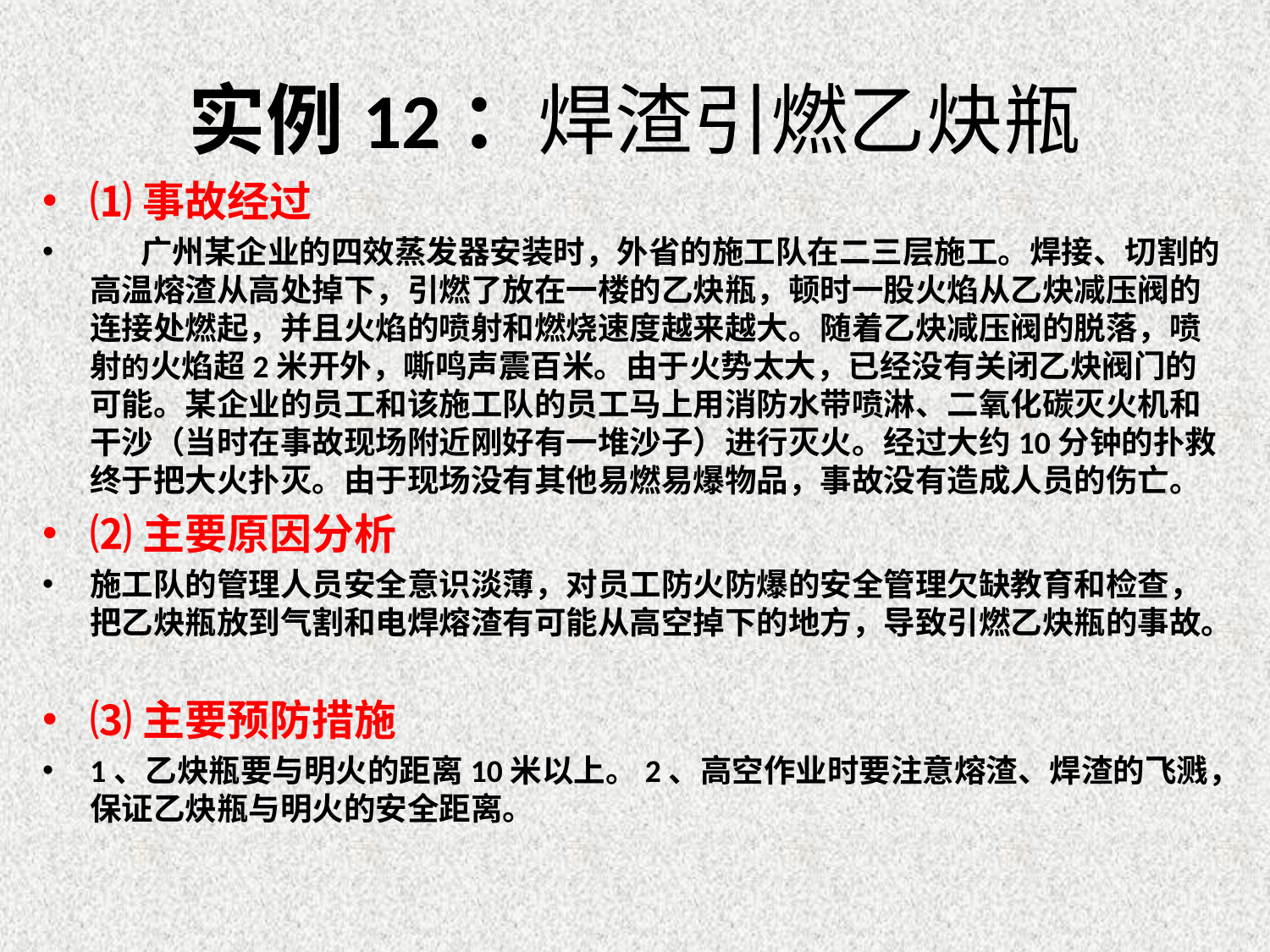

# 实例12：焊渣引燃乙炔瓶
⑴事故经过
      广州某企业的四效蒸发器安装时，外省的施工队在二三层施工。焊接、切割的高温熔渣从高处掉下，引燃了放在一楼的乙炔瓶，顿时一股火焰从乙炔减压阀的连接处燃起，并且火焰的喷射和燃烧速度越来越大。随着乙炔减压阀的脱落，喷射的火焰超2米开外，嘶鸣声震百米。由于火势太大，已经没有关闭乙炔阀门的可能。某企业的员工和该施工队的员工马上用消防水带喷淋、二氧化碳灭火机和干沙（当时在事故现场附近刚好有一堆沙子）进行灭火。经过大约10分钟的扑救终于把大火扑灭。由于现场没有其他易燃易爆物品，事故没有造成人员的伤亡。
⑵主要原因分析
施工队的管理人员安全意识淡薄，对员工防火防爆的安全管理欠缺教育和检查，把乙炔瓶放到气割和电焊熔渣有可能从高空掉下的地方，导致引燃乙炔瓶的事故。

⑶主要预防措施
1、乙炔瓶要与明火的距离10米以上。2、高空作业时要注意熔渣、焊渣的飞溅，保证乙炔瓶与明火的安全距离。